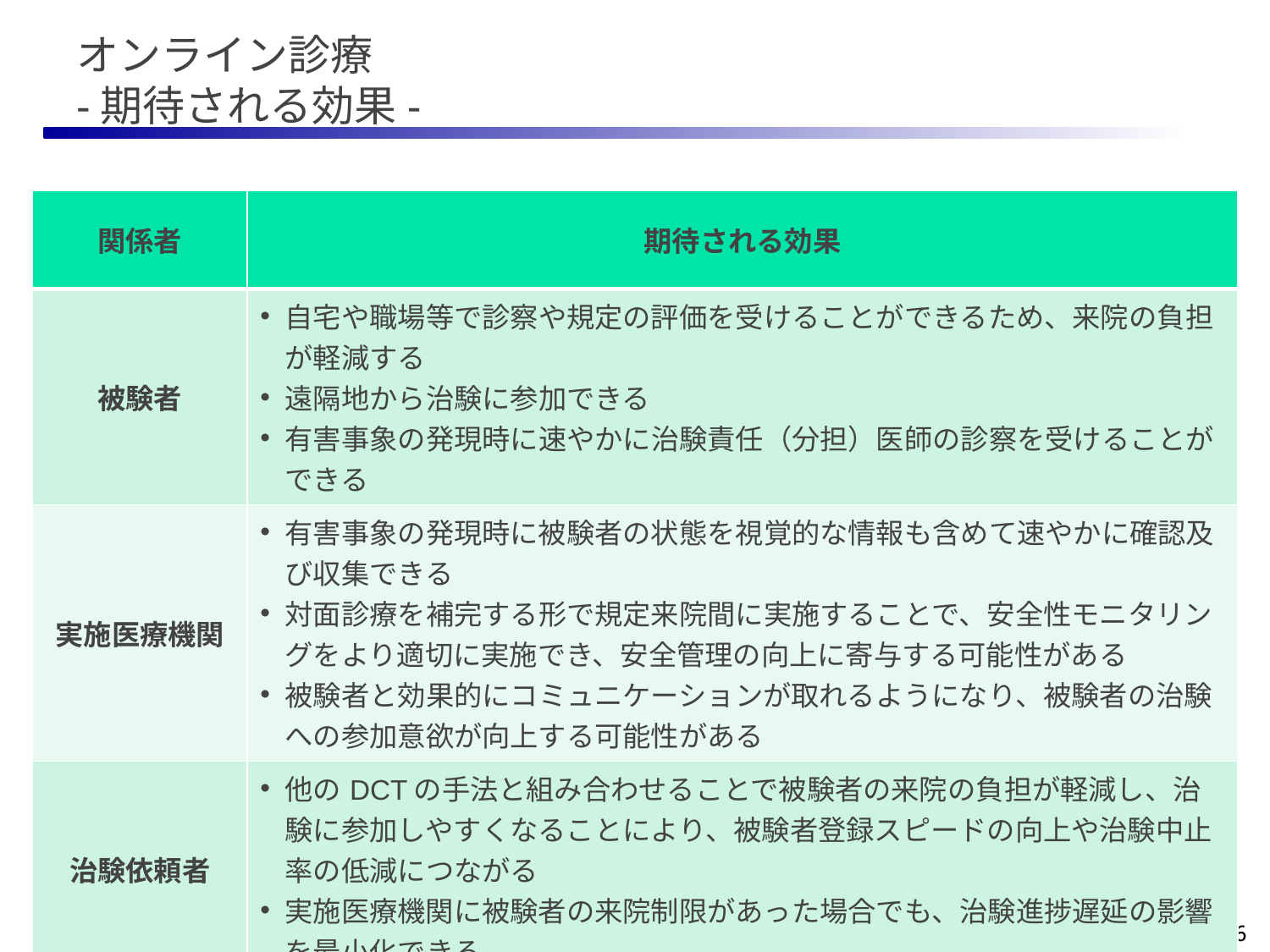

# オンライン診療 -期待される効果-
| 関係者 | 期待される効果 |
| --- | --- |
| 被験者 | 自宅や職場等で診察や規定の評価を受けることができるため、来院の負担が軽減する 遠隔地から治験に参加できる 有害事象の発現時に速やかに治験責任（分担）医師の診察を受けることができる |
| 実施医療機関 | 有害事象の発現時に被験者の状態を視覚的な情報も含めて速やかに確認及び収集できる 対面診療を補完する形で規定来院間に実施することで、安全性モニタリングをより適切に実施でき、安全管理の向上に寄与する可能性がある 被験者と効果的にコミュニケーションが取れるようになり、被験者の治験への参加意欲が向上する可能性がある |
| 治験依頼者 | 他のDCTの手法と組み合わせることで被験者の来院の負担が軽減し、治験に参加しやすくなることにより、被験者登録スピードの向上や治験中止率の低減につながる 実施医療機関に被験者の来院制限があった場合でも、治験進捗遅延の影響を最小化できる |
36